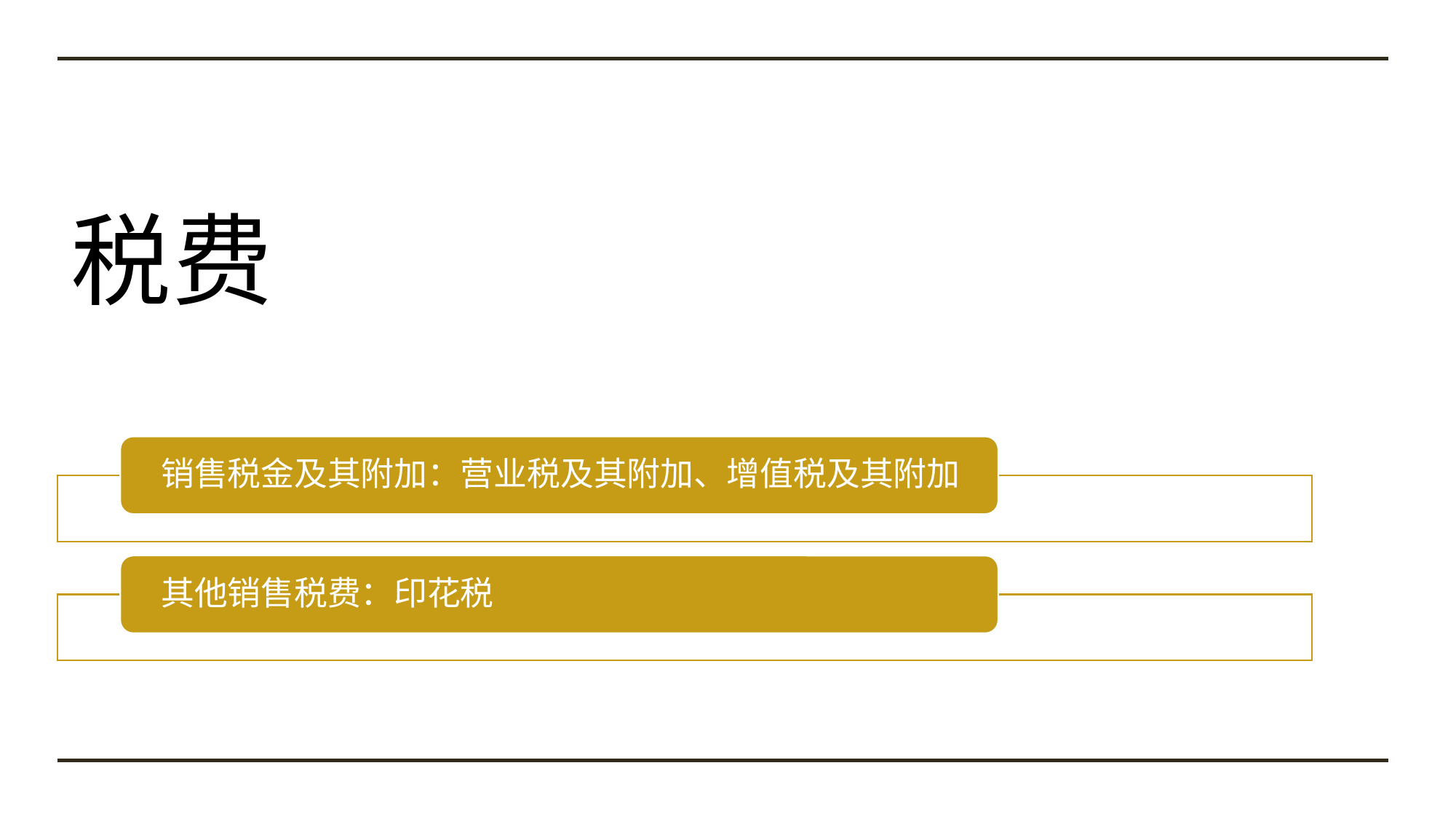

# 税费
销售税金及其附加：营业税及其附加、增值税及其附加
其他销售税费：印花税